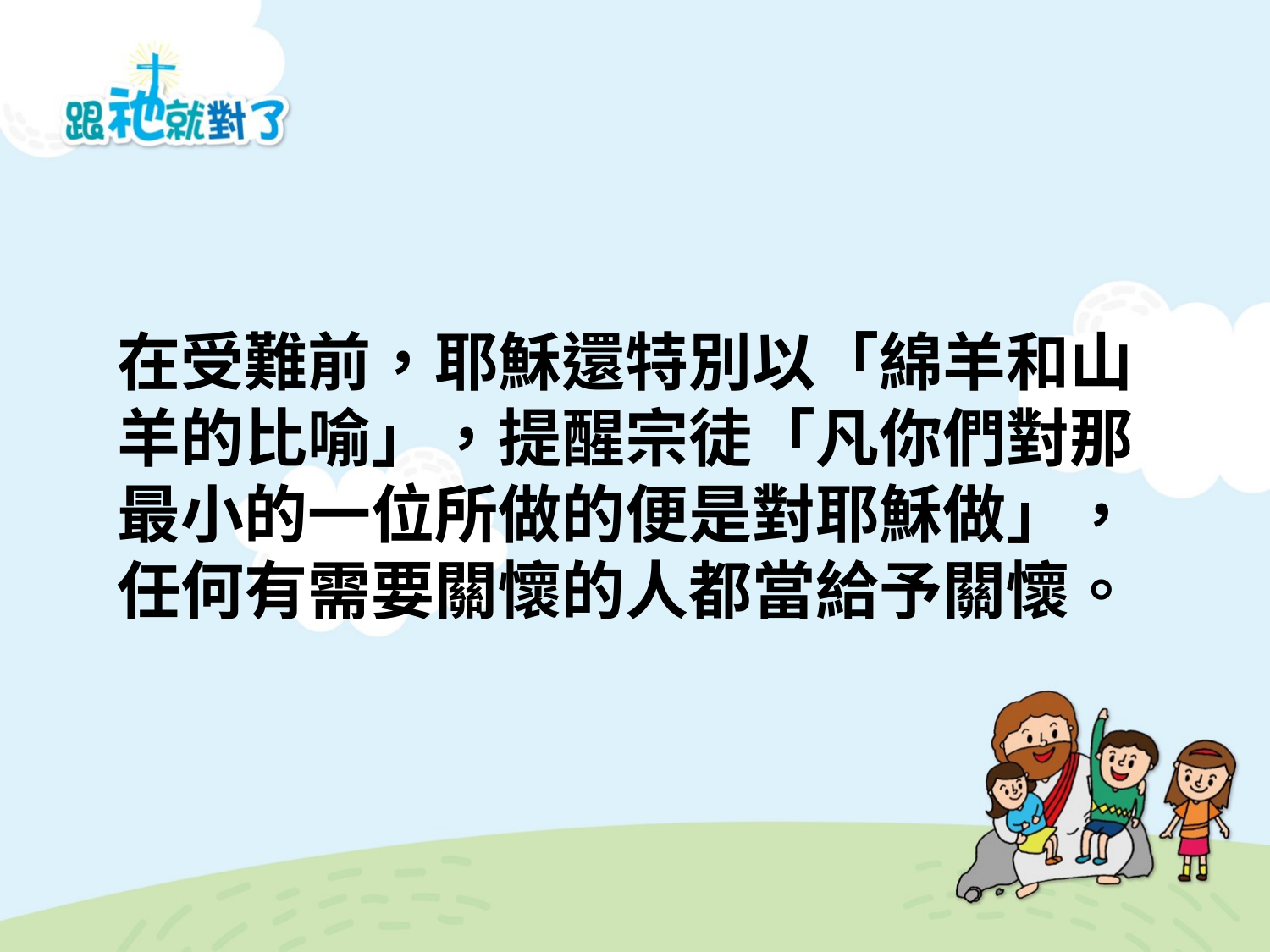

在受難前，耶穌還特別以「綿羊和山羊的比喻」，提醒宗徒「凡你們對那最小的一位所做的便是對耶穌做」，任何有需要關懷的人都當給予關懷。